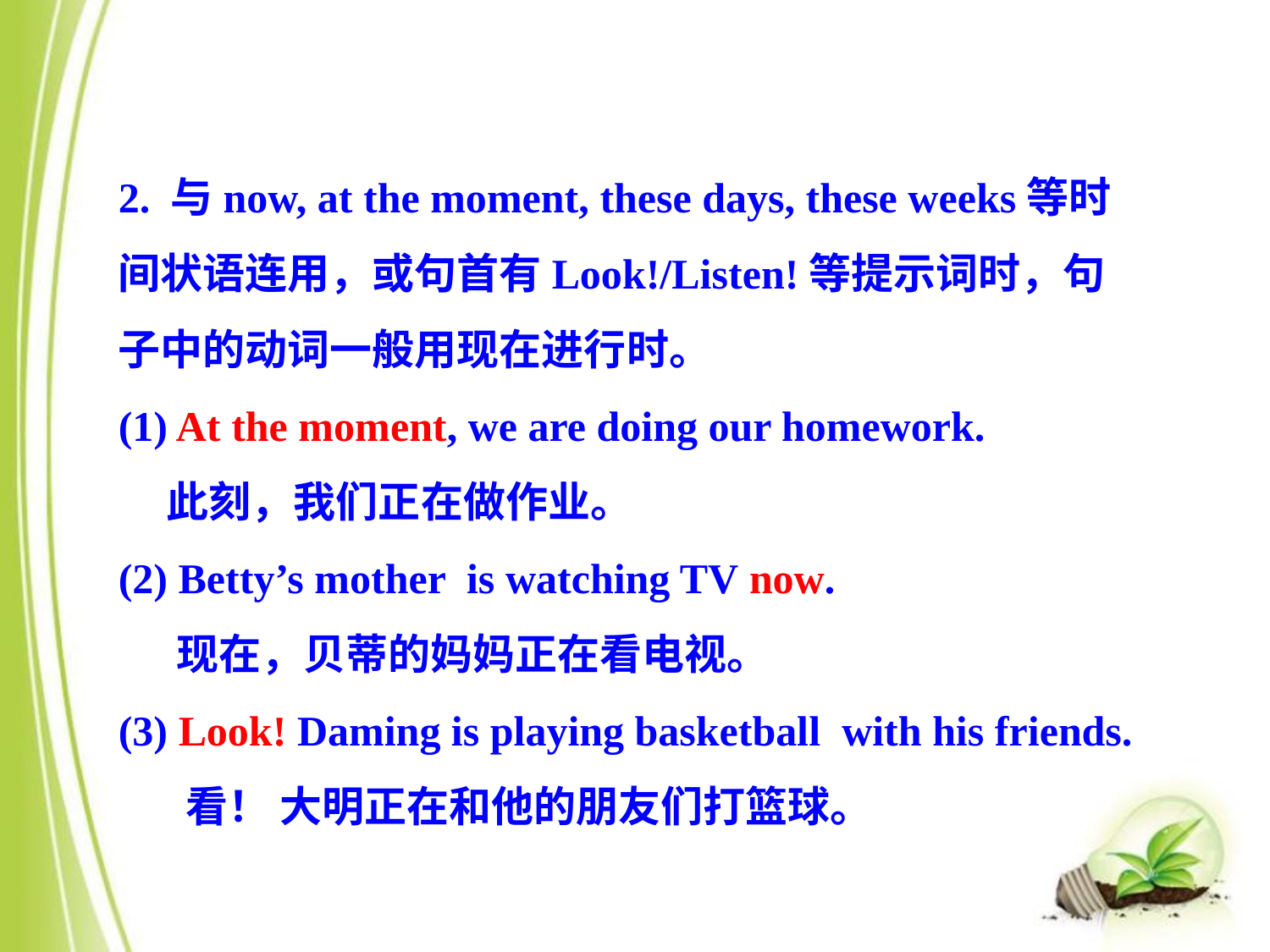

2. 与now, at the moment, these days, these weeks等时间状语连用，或句首有Look!/Listen!等提示词时，句子中的动词一般用现在进行时。
(1) At the moment, we are doing our homework.
    此刻，我们正在做作业。
(2) Betty’s mother  is watching TV now.
     现在，贝蒂的妈妈正在看电视。
(3) Look! Daming is playing basketball  with his friends.
      看！ 大明正在和他的朋友们打篮球。